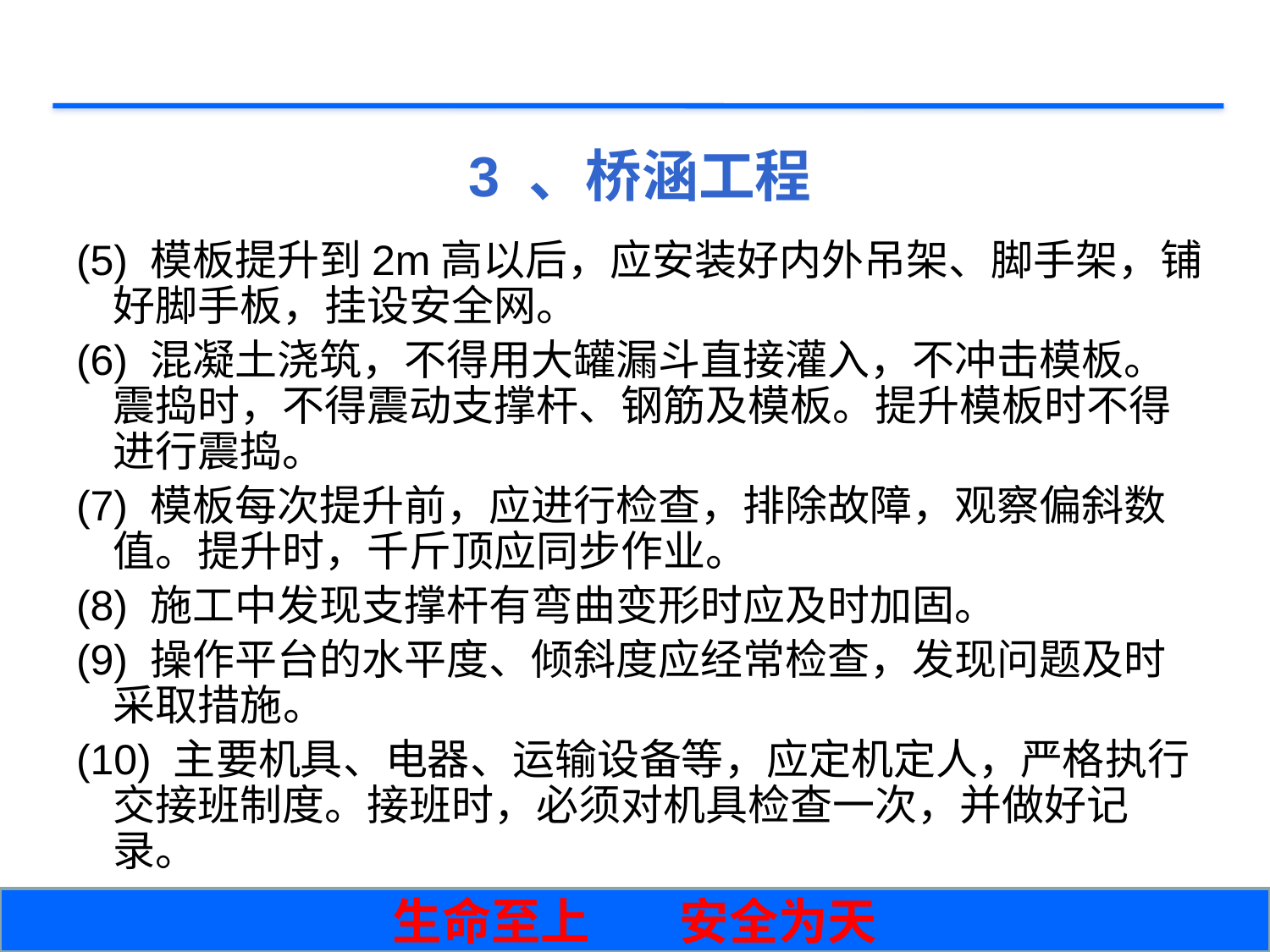

# 3 、桥涵工程
(5) 模板提升到2m高以后，应安装好内外吊架、脚手架，铺好脚手板，挂设安全网。
(6) 混凝土浇筑，不得用大罐漏斗直接灌入，不冲击模板。震捣时，不得震动支撑杆、钢筋及模板。提升模板时不得进行震捣。
(7) 模板每次提升前，应进行检查，排除故障，观察偏斜数值。提升时，千斤顶应同步作业。
(8) 施工中发现支撑杆有弯曲变形时应及时加固。
(9) 操作平台的水平度、倾斜度应经常检查，发现问题及时采取措施。
(10) 主要机具、电器、运输设备等，应定机定人，严格执行交接班制度。接班时，必须对机具检查一次，并做好记录。